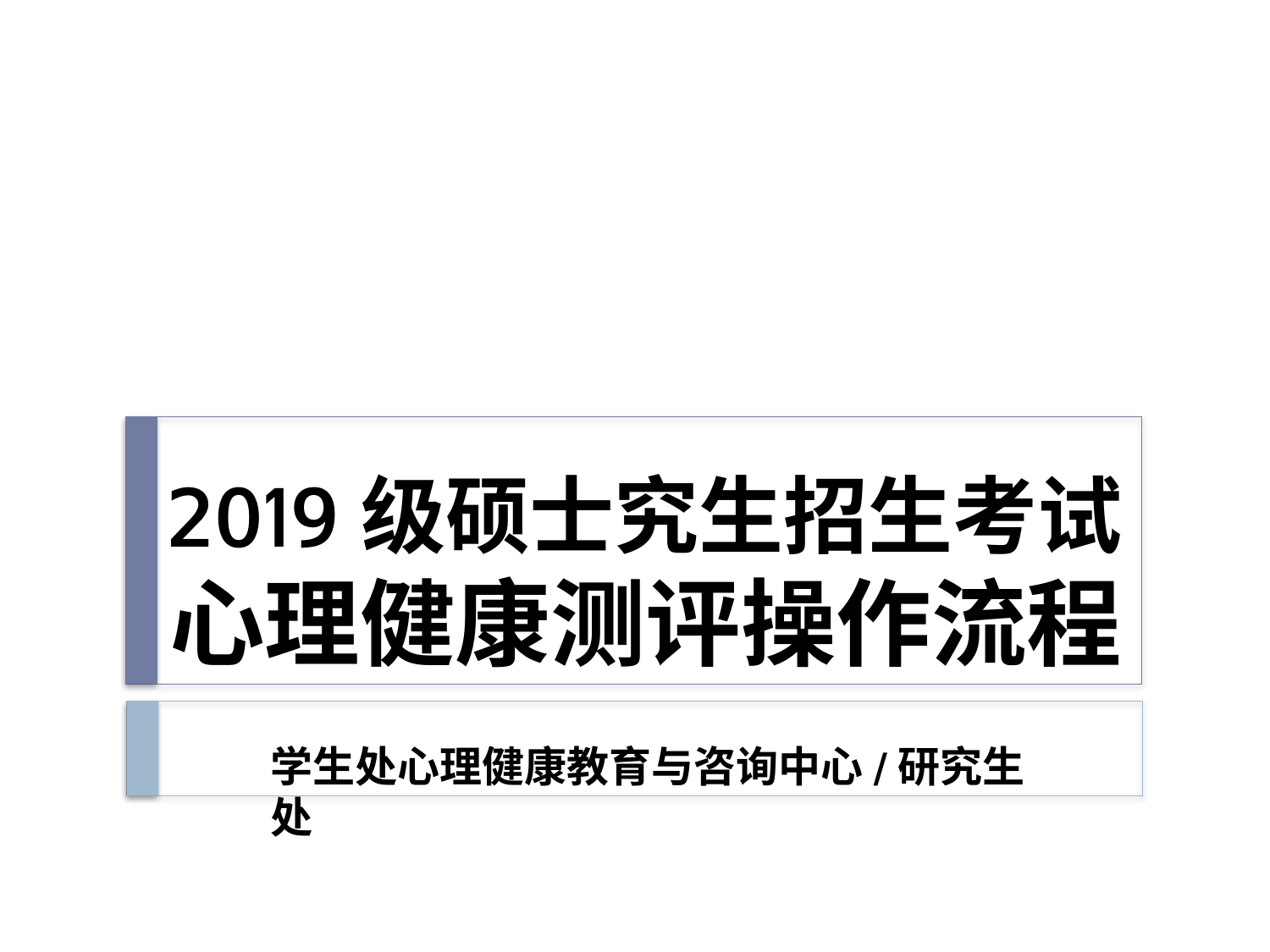

# 2019级硕士究生招生考试 心理健康测评操作流程
学生处心理健康教育与咨询中心/研究生处